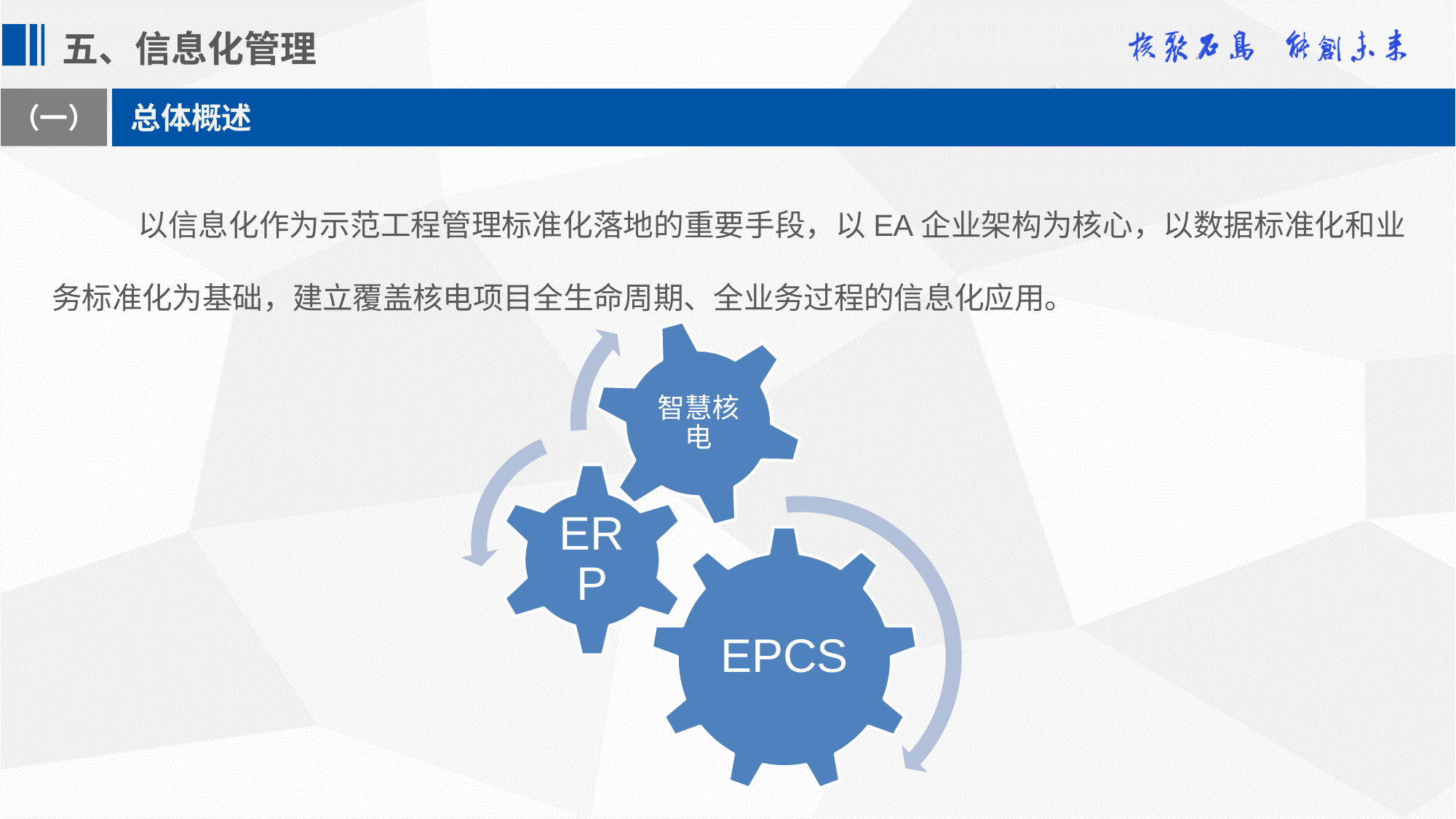

五、信息化管理

（一）
总体概述
以信息化作为示范工程管理标准化落地的重要手段，以EA企业架构为核心，以数据标准化和业务标准化为基础，建立覆盖核电项目全生命周期、全业务过程的信息化应用。
EPCS
ERP
智慧核电